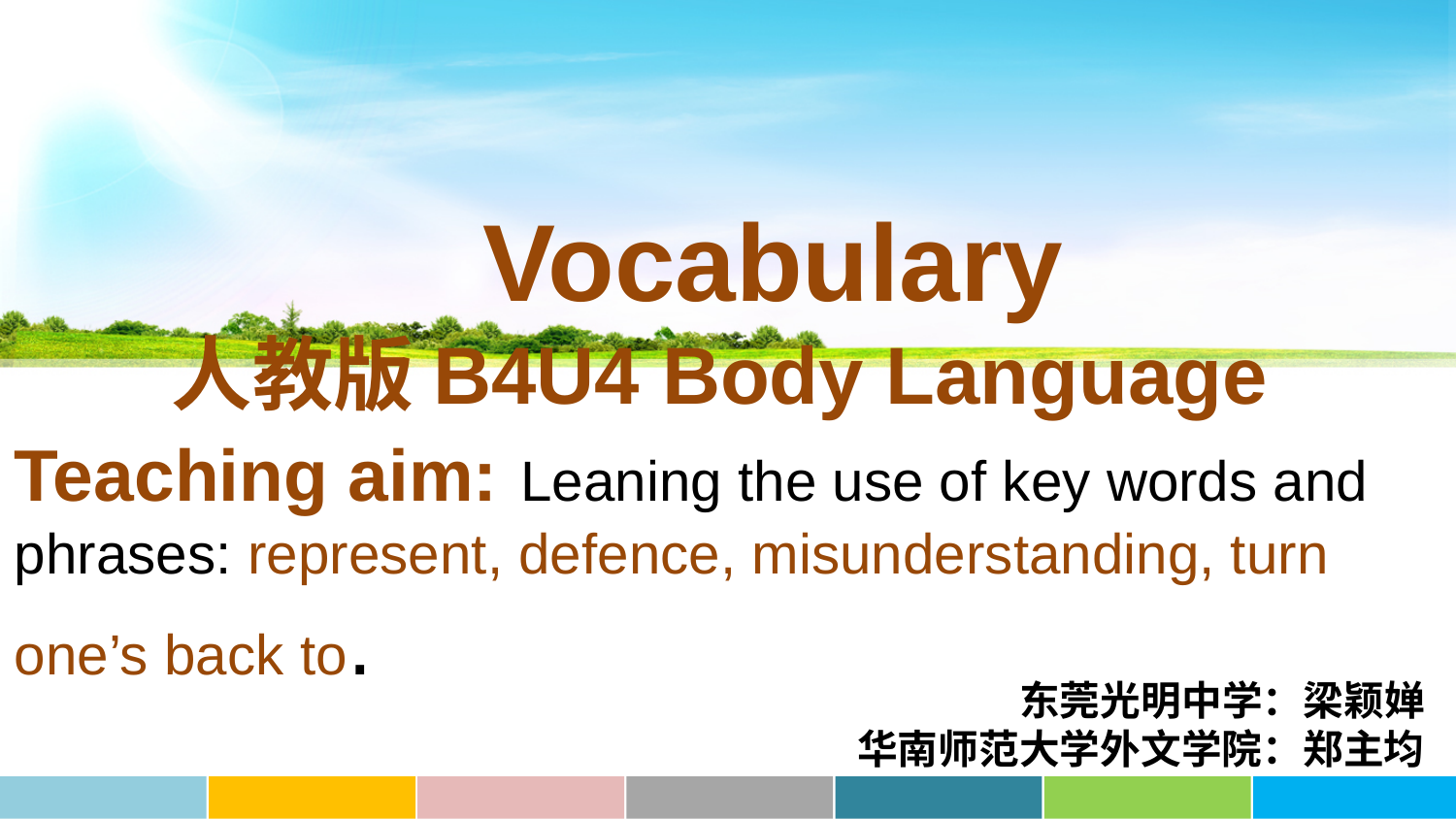

Vocabulary
人教版B4U4 Body Language
Teaching aim: Leaning the use of key words and phrases: represent, defence, misunderstanding, turn one’s back to.

东莞光明中学：梁颖婵
华南师范大学外文学院：郑主均